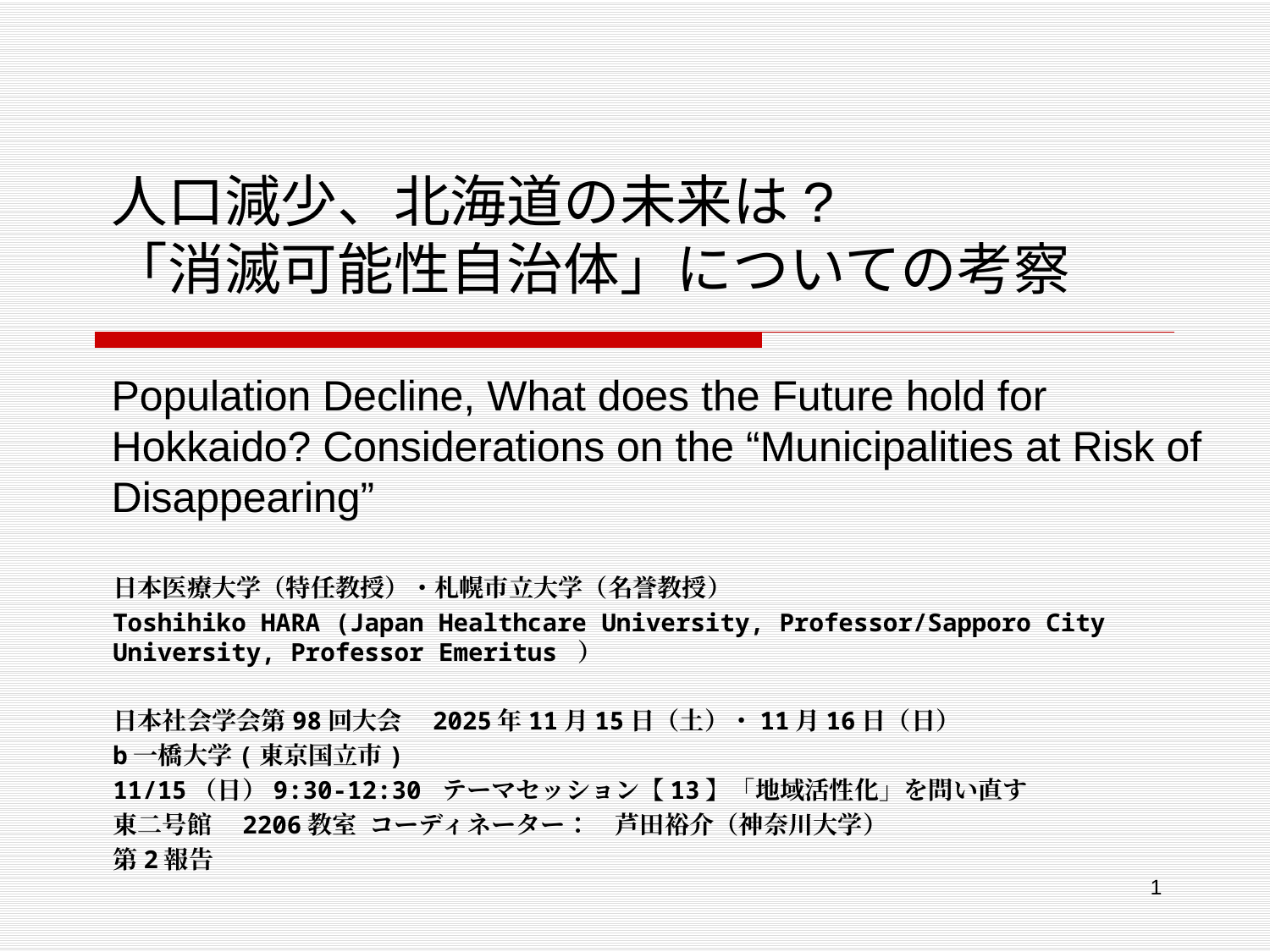

# 人口減少、北海道の未来は?　 「消滅可能性自治体」についての考察 Population Decline, What does the Future hold for Hokkaido? Considerations on the “Municipalities at Risk of Disappearing”
日本医療大学（特任教授）・札幌市立大学（名誉教授）
Toshihiko HARA (Japan Healthcare University, Professor/Sapporo City University, Professor Emeritus ）

日本社会学会第98回大会　2025年11月15日（土）・11月16日（日）
b一橋大学(東京国立市)
11/15（日）9:30-12:30 テーマセッション【13】「地域活性化」を問い直す
東二号館　2206教室  コーディネーター：　芦田裕介（神奈川大学）
第2報告
1